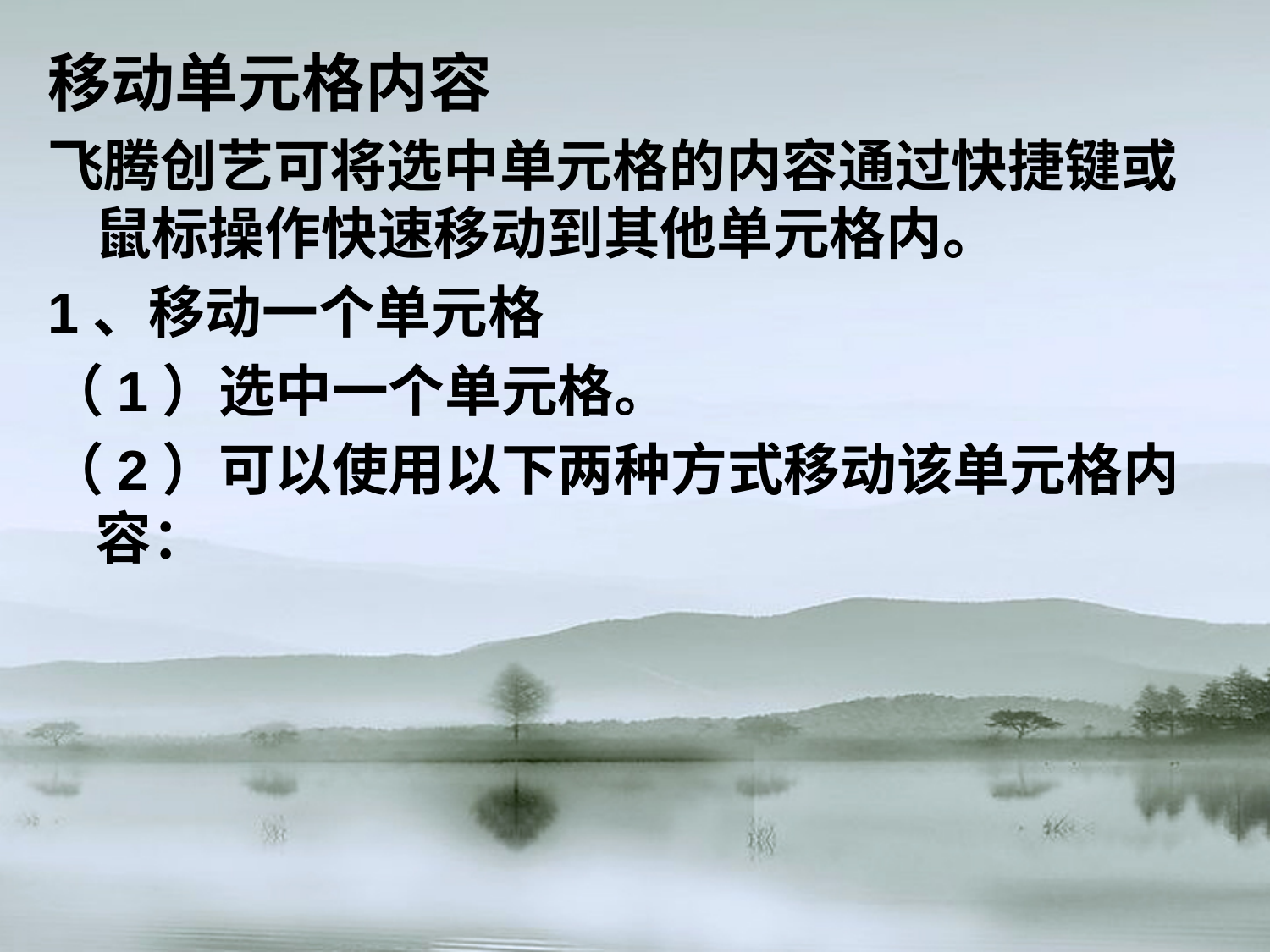

移动单元格内容
飞腾创艺可将选中单元格的内容通过快捷键或鼠标操作快速移动到其他单元格内。
1、移动一个单元格
（1）选中一个单元格。
（2）可以使用以下两种方式移动该单元格内容：